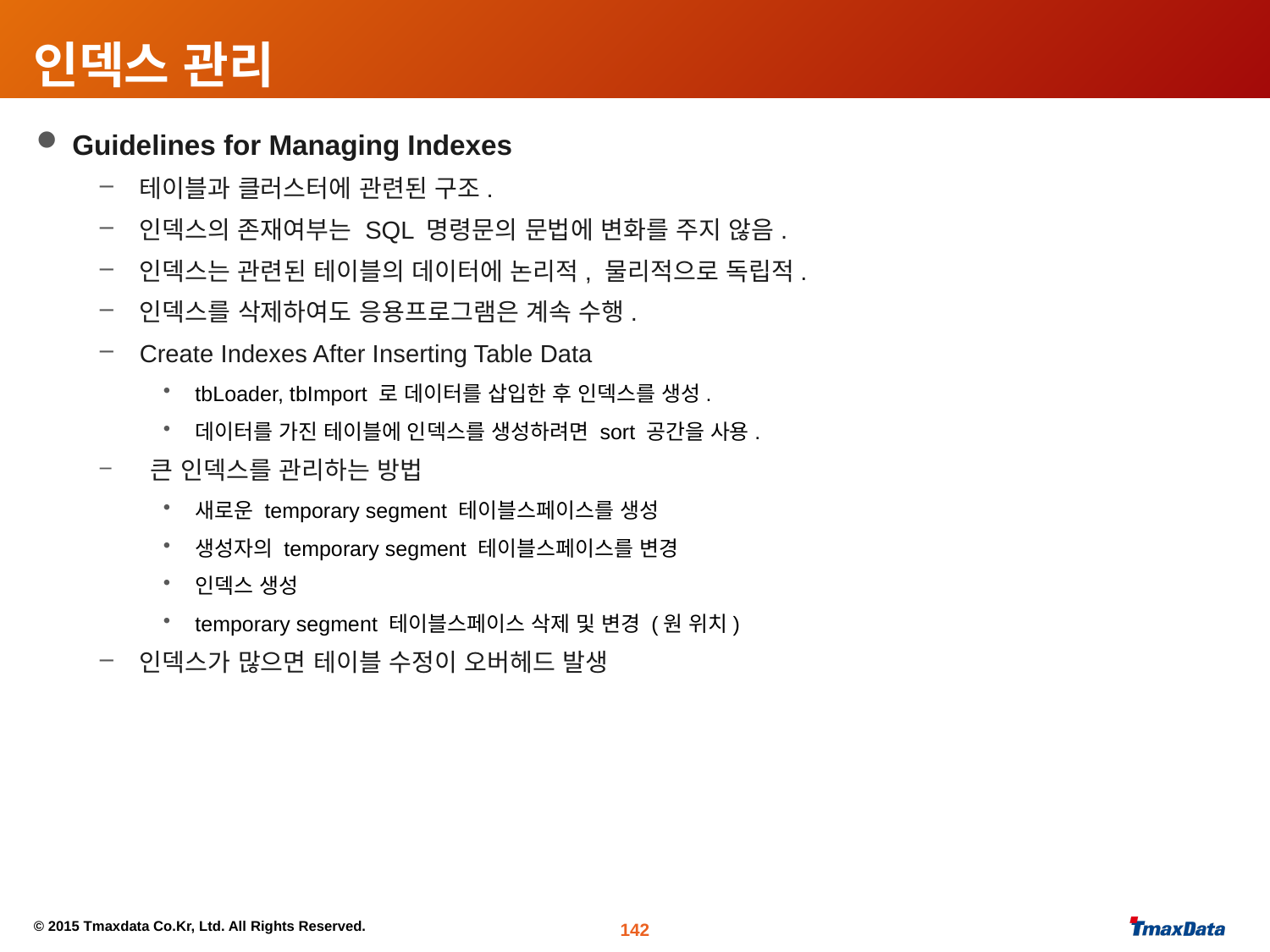

# 인덱스 관리
 Guidelines for Managing Indexes
테이블과 클러스터에 관련된 구조.
인덱스의 존재여부는 SQL 명령문의 문법에 변화를 주지 않음.
인덱스는 관련된 테이블의 데이터에 논리적, 물리적으로 독립적.
인덱스를 삭제하여도 응용프로그램은 계속 수행.
Create Indexes After Inserting Table Data
tbLoader, tbImport 로 데이터를 삽입한 후 인덱스를 생성.
데이터를 가진 테이블에 인덱스를 생성하려면 sort 공간을 사용.
 큰 인덱스를 관리하는 방법
새로운 temporary segment 테이블스페이스를 생성
생성자의 temporary segment 테이블스페이스를 변경
인덱스 생성
temporary segment 테이블스페이스 삭제 및 변경 (원 위치)
인덱스가 많으면 테이블 수정이 오버헤드 발생